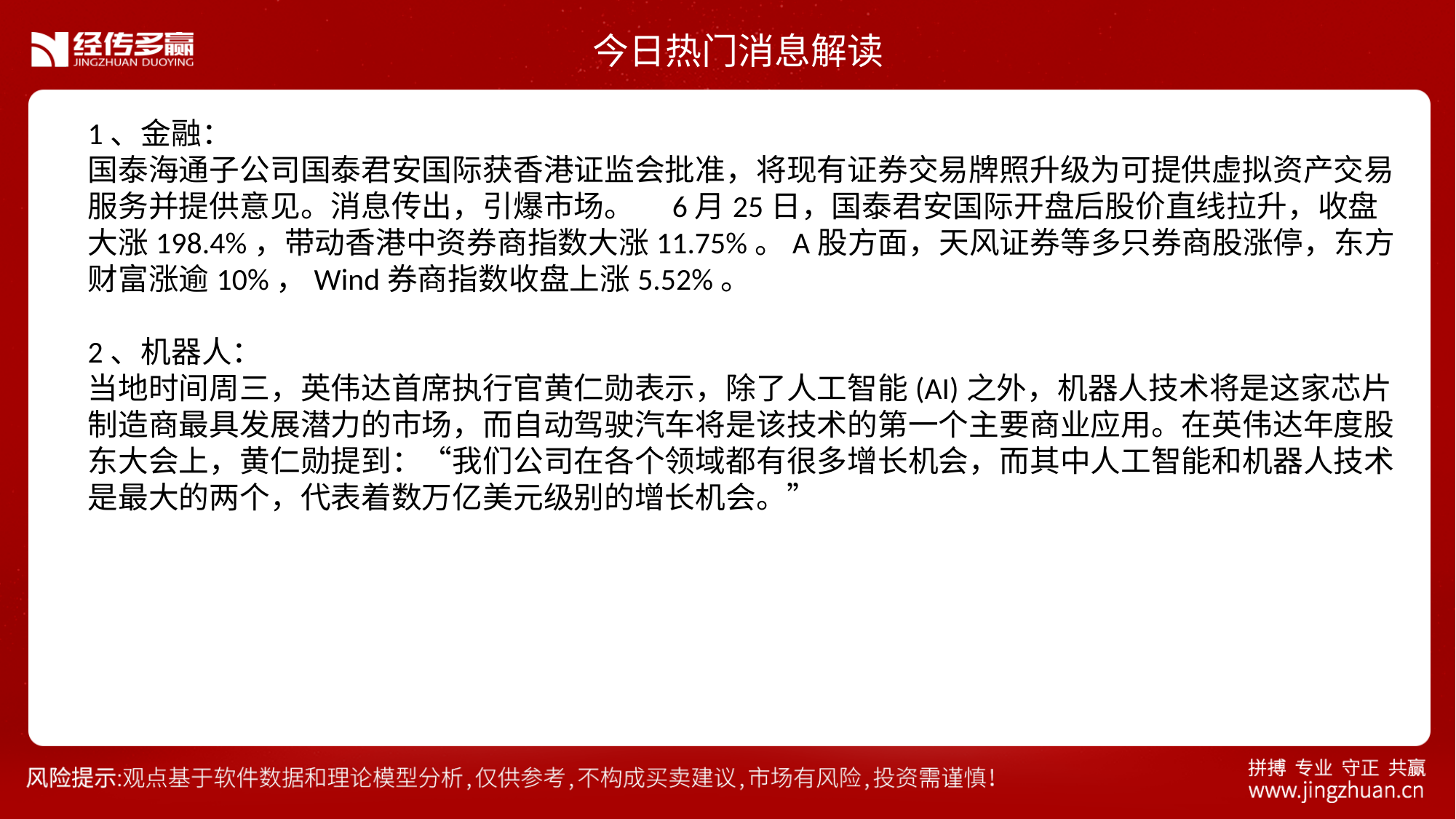

今日热门消息解读
1、金融：
国泰海通子公司国泰君安国际获香港证监会批准，将现有证券交易牌照升级为可提供虚拟资产交易服务并提供意见。消息传出，引爆市场。　6月25日，国泰君安国际开盘后股价直线拉升，收盘大涨198.4%，带动香港中资券商指数大涨11.75%。A股方面，天风证券等多只券商股涨停，东方财富涨逾10%，Wind券商指数收盘上涨5.52%。

2、机器人：
当地时间周三，英伟达首席执行官黄仁勋表示，除了人工智能(AI)之外，机器人技术将是这家芯片制造商最具发展潜力的市场，而自动驾驶汽车将是该技术的第一个主要商业应用。在英伟达年度股东大会上，黄仁勋提到：“我们公司在各个领域都有很多增长机会，而其中人工智能和机器人技术是最大的两个，代表着数万亿美元级别的增长机会。”